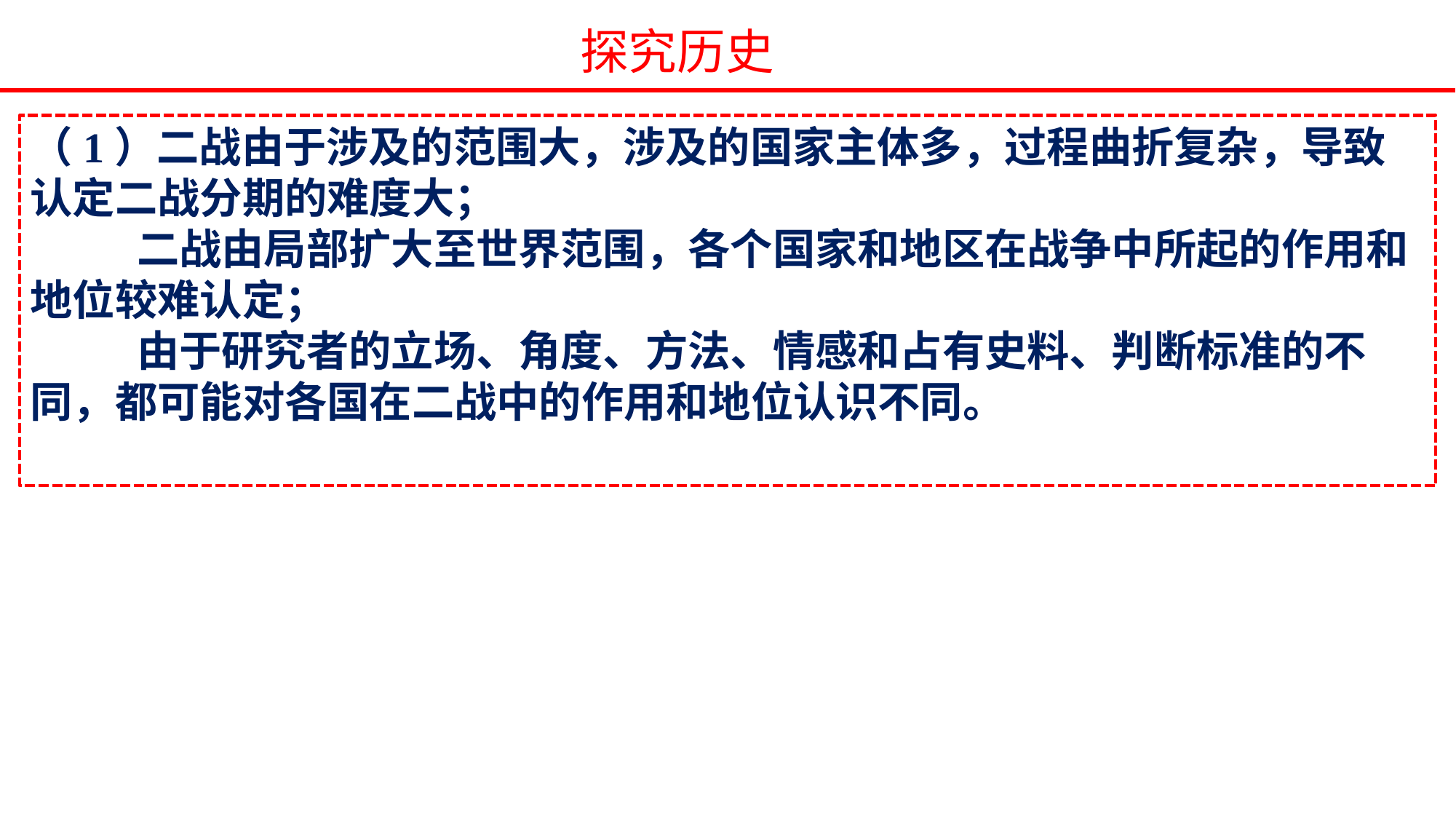

探究历史
（1）二战由于涉及的范围大，涉及的国家主体多，过程曲折复杂，导致认定二战分期的难度大；
          二战由局部扩大至世界范围，各个国家和地区在战争中所起的作用和地位较难认定；
          由于研究者的立场、角度、方法、情感和占有史料、判断标准的不同，都可能对各国在二战中的作用和地位认识不同。